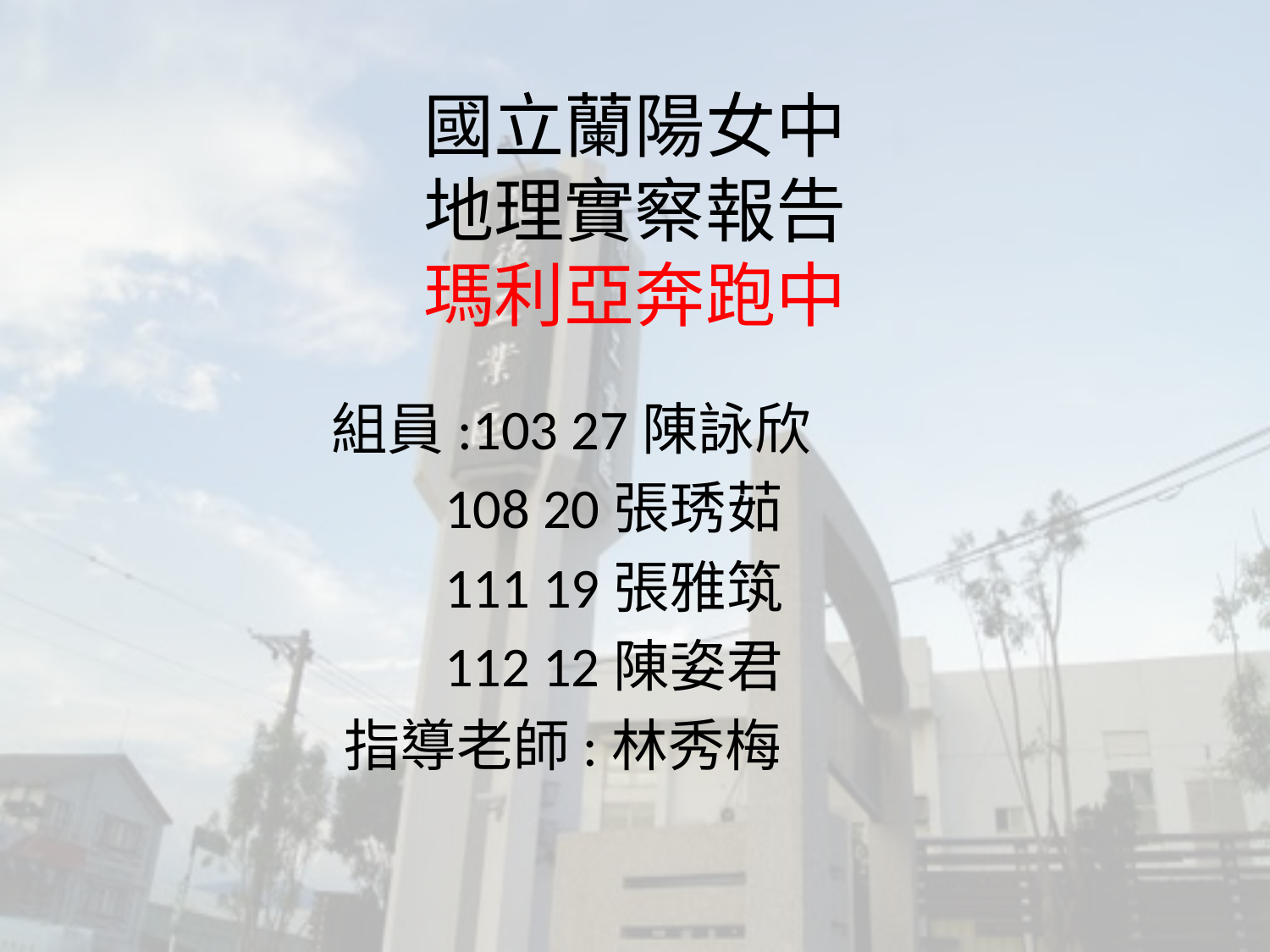

# 國立蘭陽女中 地理實察報告 瑪利亞奔跑中
                        組員:103 27陳詠欣
                                  108 20張琇茹
                                  111 19張雅筑
                                  112 12陳姿君
                         指導老師:林秀梅